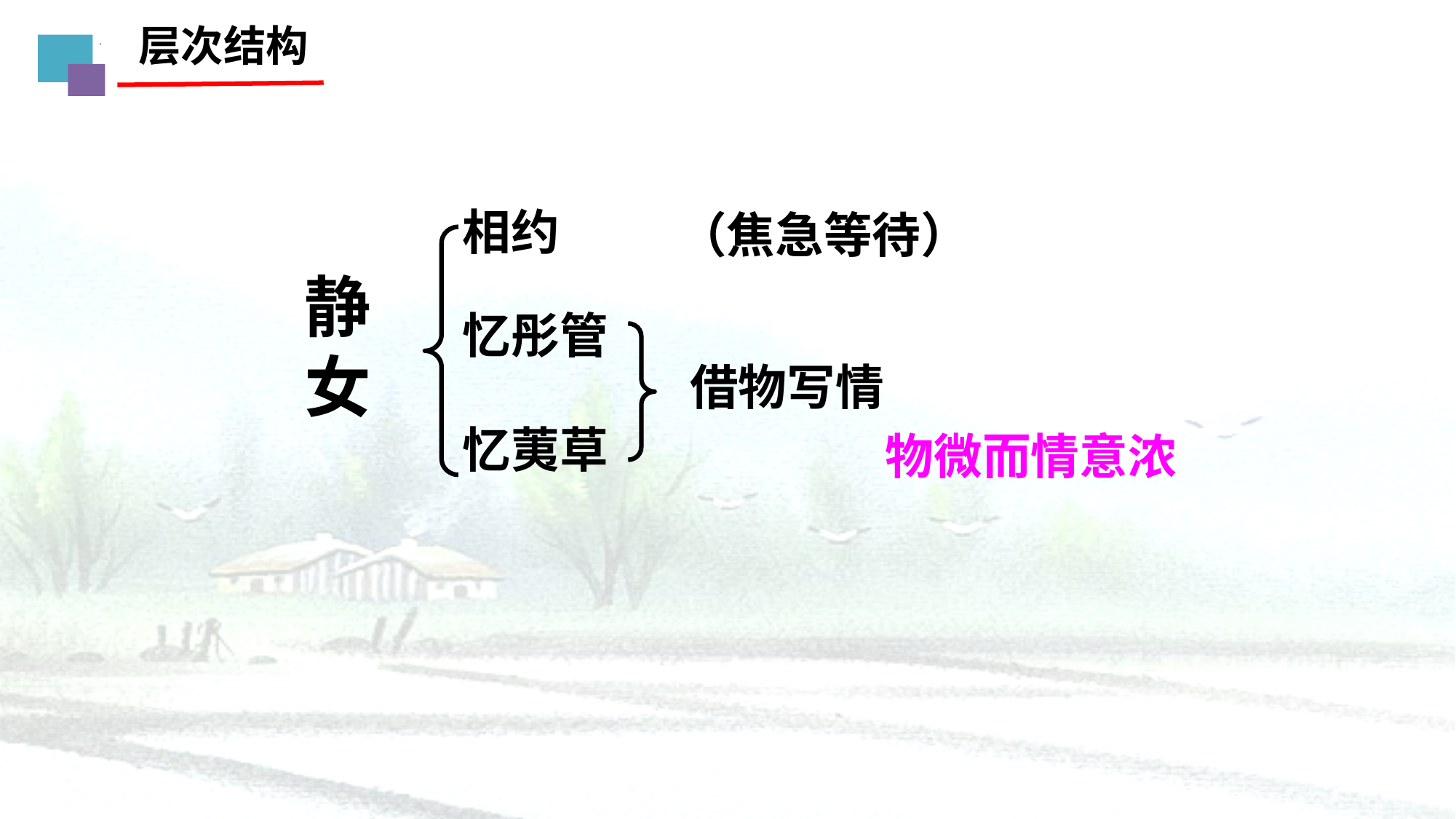

层次结构

相约
（焦急等待）

静女
忆彤管

借物写情

忆荑草
物微而情意浓